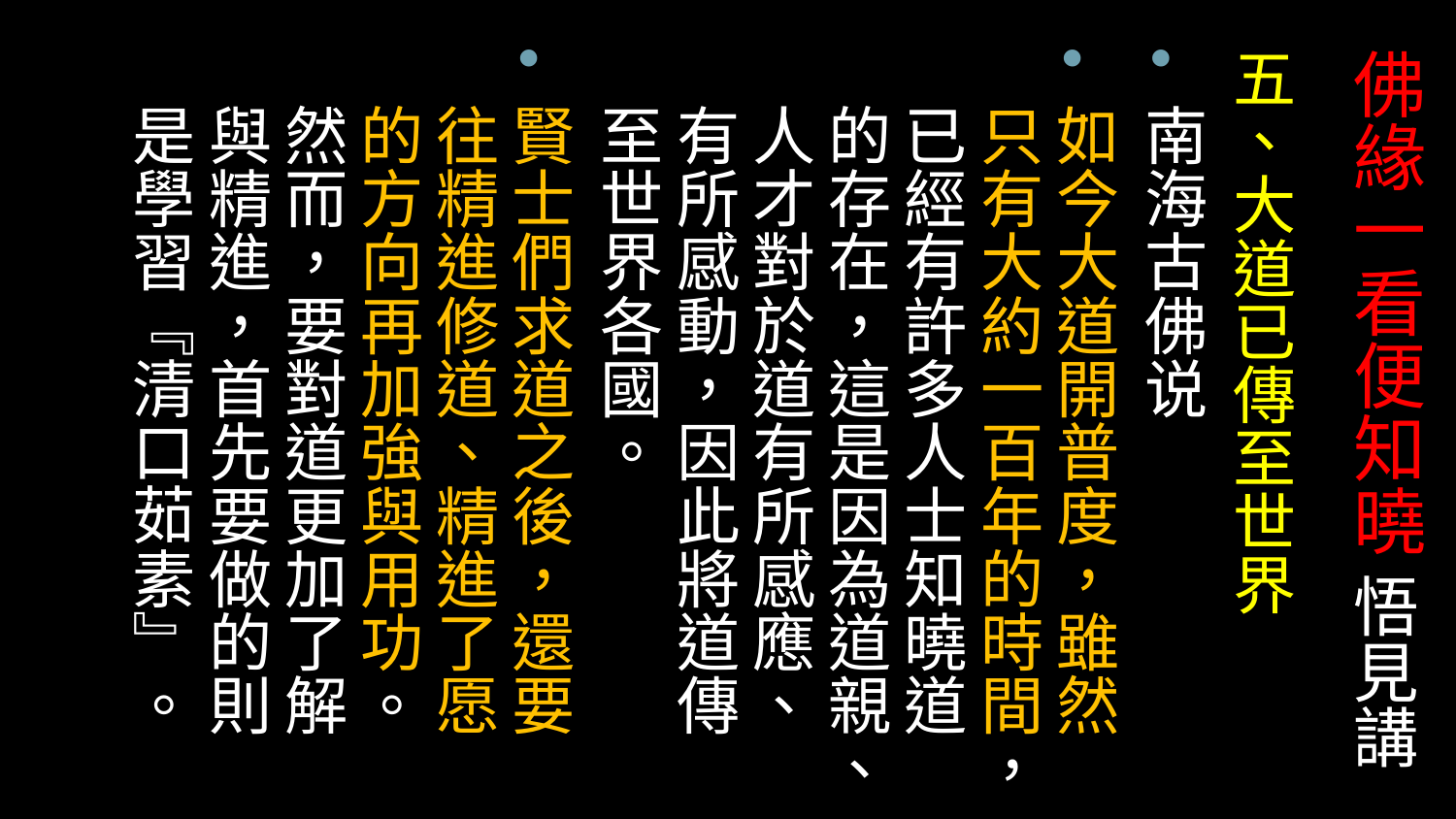

# 佛緣一看便知曉 悟見講
五、大道已傳至世界
南海古佛说
如今大道開普度，雖然只有大約一百年的時間，已經有許多人士知曉道的存在，這是因為道親、人才對於道有所感應、有所感動，因此將道傳至世界各國。
賢士們求道之後，還要往精進修道、精進了愿的方向再加強與用功。然而，要對道更加了解與精進，首先要做的則是學習『清口茹素』。